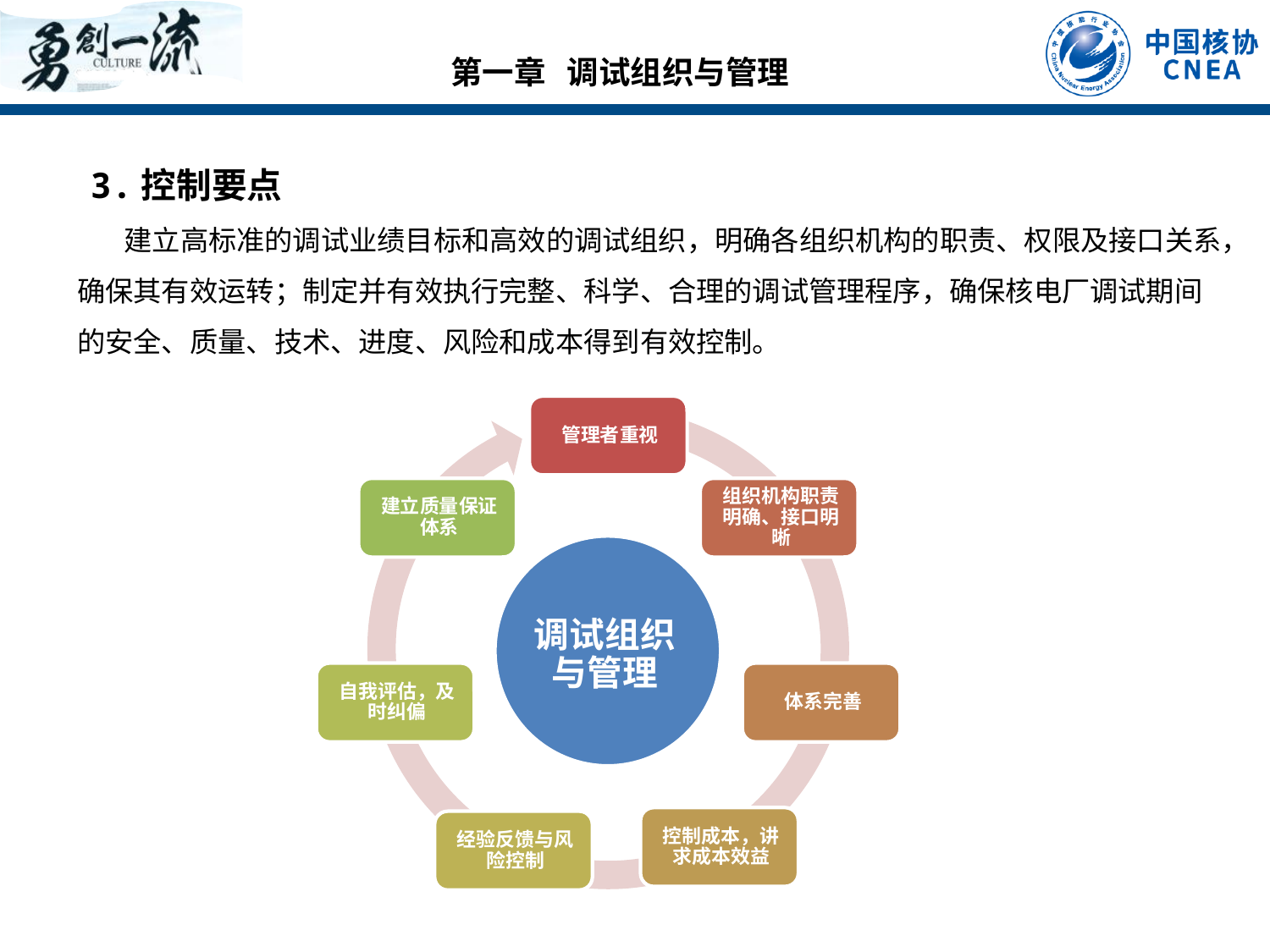

第一章   调试组织与管理
3.控制要点
 建立高标准的调试业绩目标和高效的调试组织，明确各组织机构的职责、权限及接口关系，确保其有效运转；制定并有效执行完整、科学、合理的调试管理程序，确保核电厂调试期间的安全、质量、技术、进度、风险和成本得到有效控制。
管理者重视
组织机构职责明确、接口明晰
体系完善
控制成本，讲求成本效益
经验反馈与风险控制
自我评估，及时纠偏
建立质量保证 体系

调试组织与管理